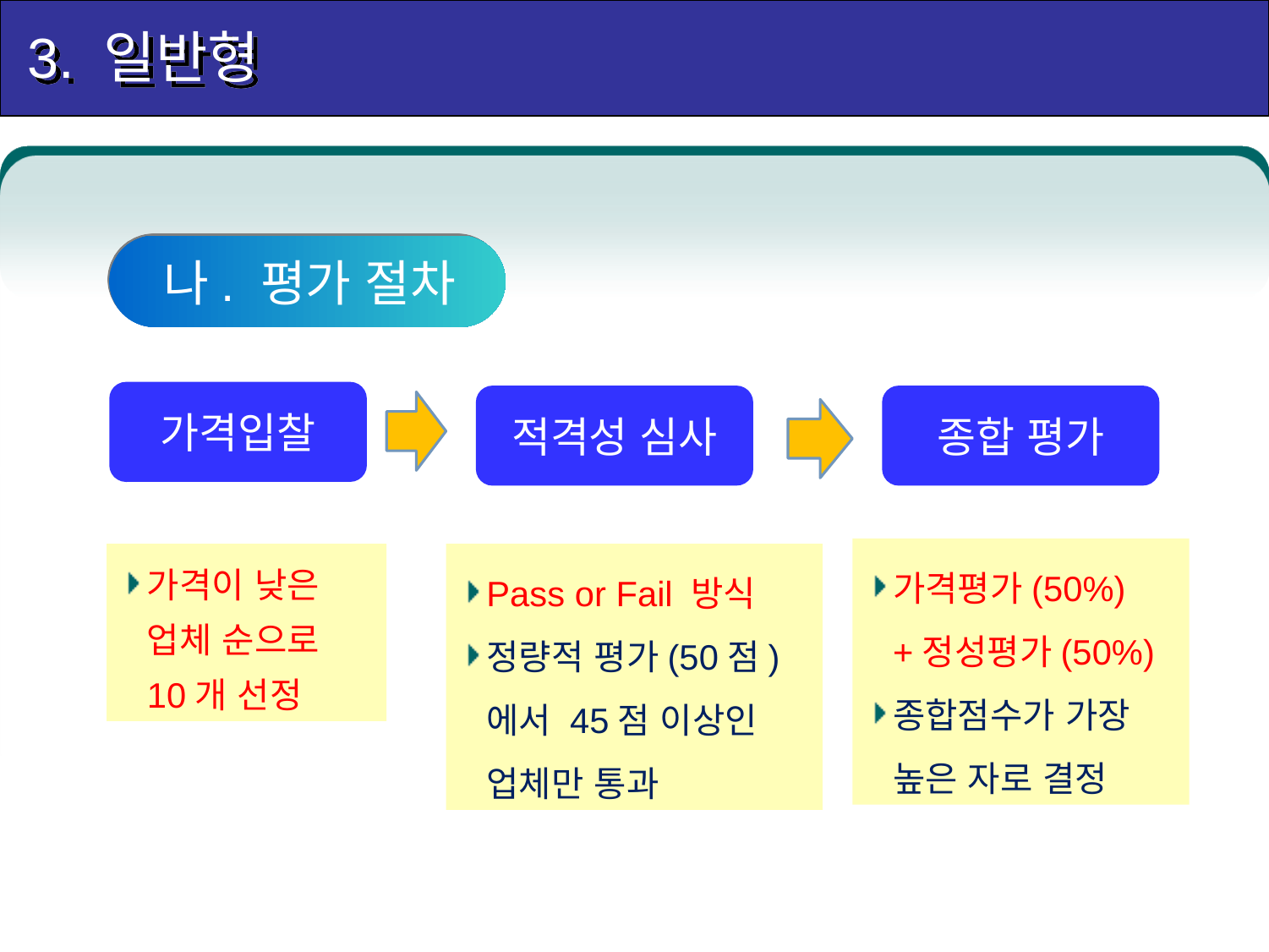

3. 일반형
나. 평가 절차
가격입찰
적격성 심사
종합 평가

가격평가(50%)+정성평가(50%)
종합점수가 가장 높은 자로 결정
가격이 낮은 업체 순으로 10개 선정
Pass or Fail 방식
정량적 평가(50점)에서 45점 이상인 업체만 통과